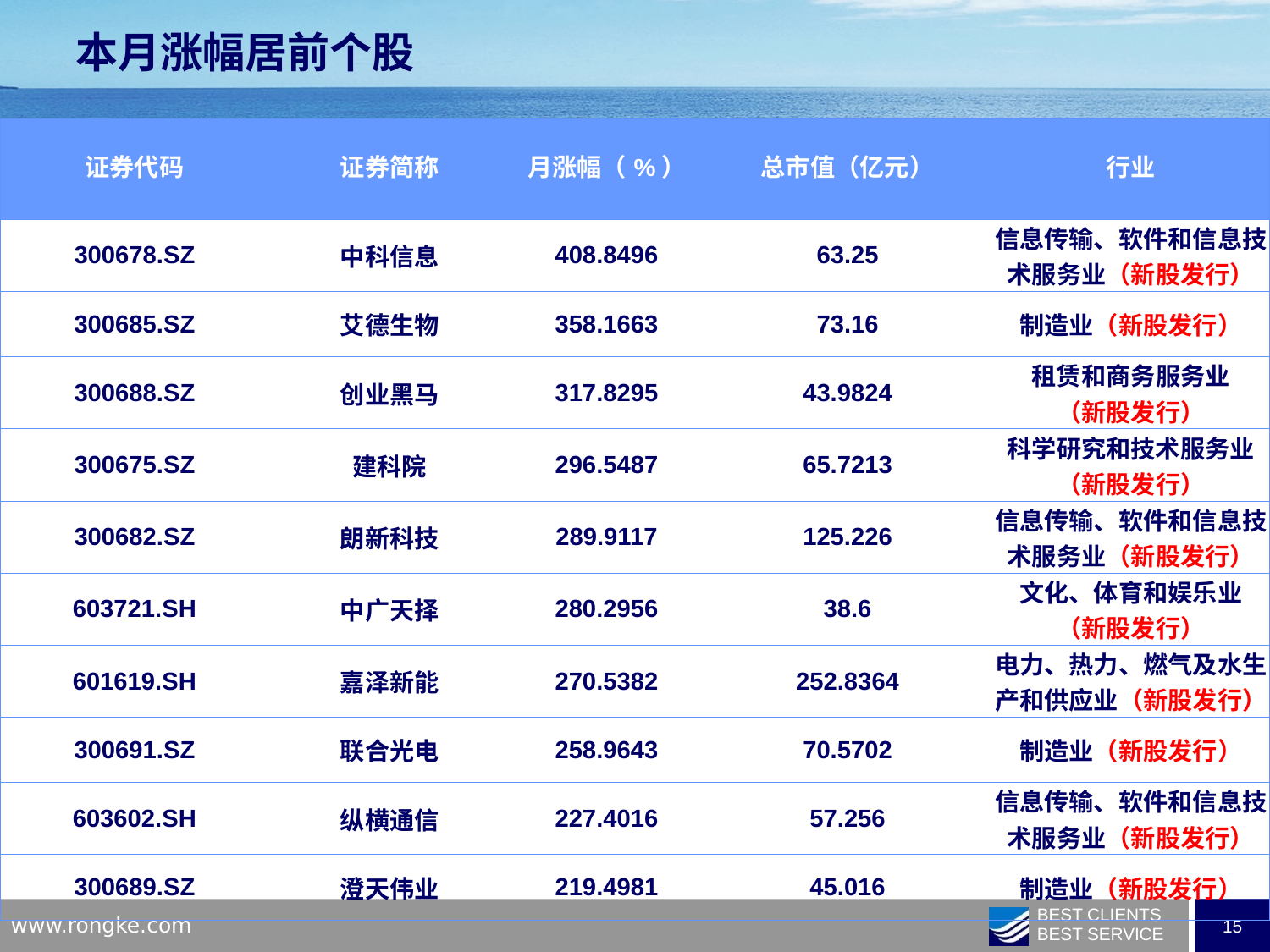

本月涨幅居前个股
| 证券代码 | 证券简称 | 月涨幅（%） | 总市值（亿元） | 行业 |
| --- | --- | --- | --- | --- |
| 300678.SZ | 中科信息 | 408.8496 | 63.25 | 信息传输、软件和信息技术服务业（新股发行） |
| 300685.SZ | 艾德生物 | 358.1663 | 73.16 | 制造业（新股发行） |
| 300688.SZ | 创业黑马 | 317.8295 | 43.9824 | 租赁和商务服务业 （新股发行） |
| 300675.SZ | 建科院 | 296.5487 | 65.7213 | 科学研究和技术服务业（新股发行） |
| 300682.SZ | 朗新科技 | 289.9117 | 125.226 | 信息传输、软件和信息技术服务业（新股发行） |
| 603721.SH | 中广天择 | 280.2956 | 38.6 | 文化、体育和娱乐业 （新股发行） |
| 601619.SH | 嘉泽新能 | 270.5382 | 252.8364 | 电力、热力、燃气及水生产和供应业（新股发行） |
| 300691.SZ | 联合光电 | 258.9643 | 70.5702 | 制造业（新股发行） |
| 603602.SH | 纵横通信 | 227.4016 | 57.256 | 信息传输、软件和信息技术服务业（新股发行） |
| 300689.SZ | 澄天伟业 | 219.4981 | 45.016 | 制造业（新股发行） |